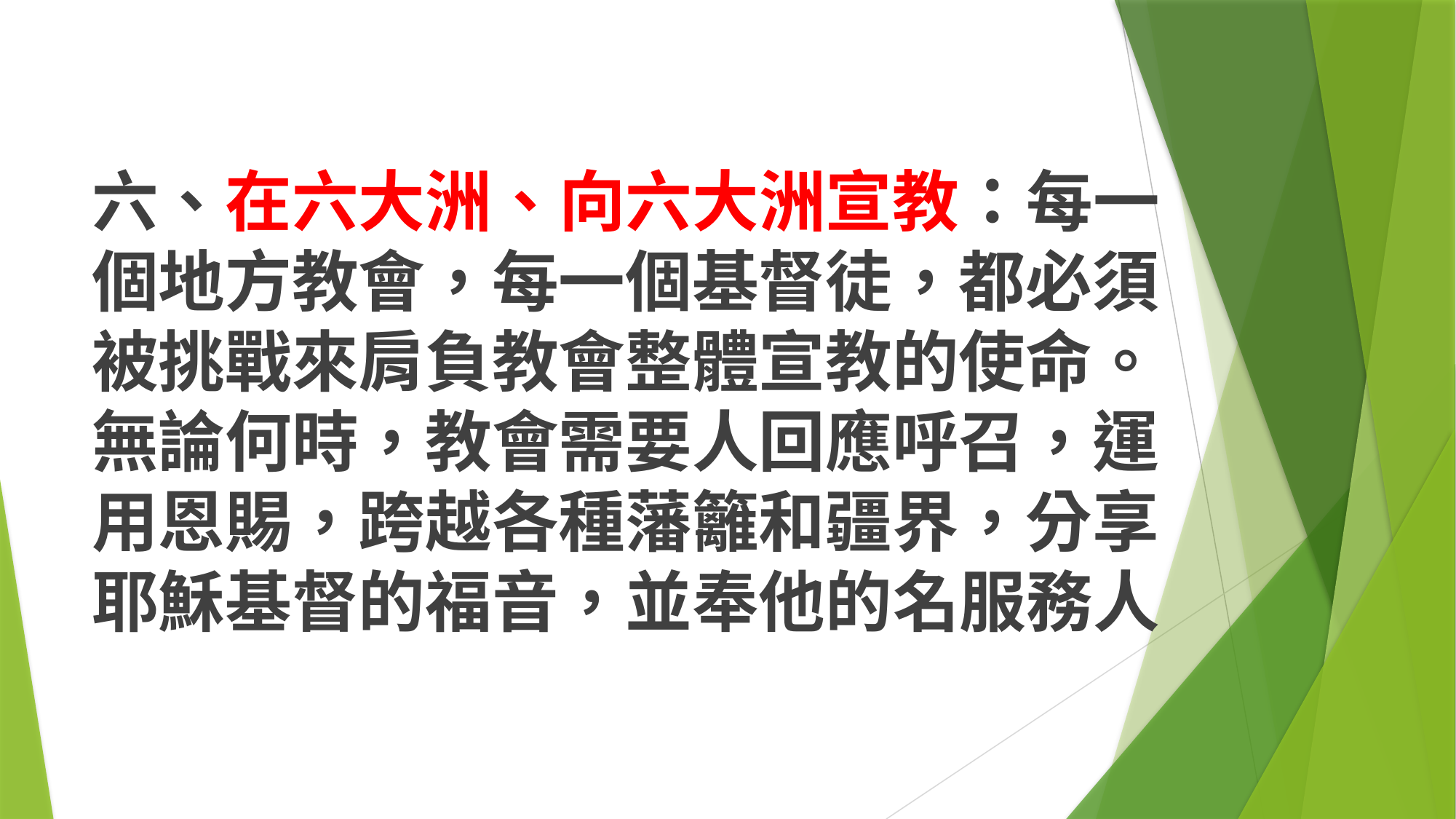

#
六、在六大洲、向六大洲宣教：每一個地方教會，每一個基督徒，都必須被挑戰來肩負教會整體宣教的使命。無論何時，教會需要人回應呼召，運用恩賜，跨越各種藩籬和疆界，分享耶穌基督的福音，並奉他的名服務人